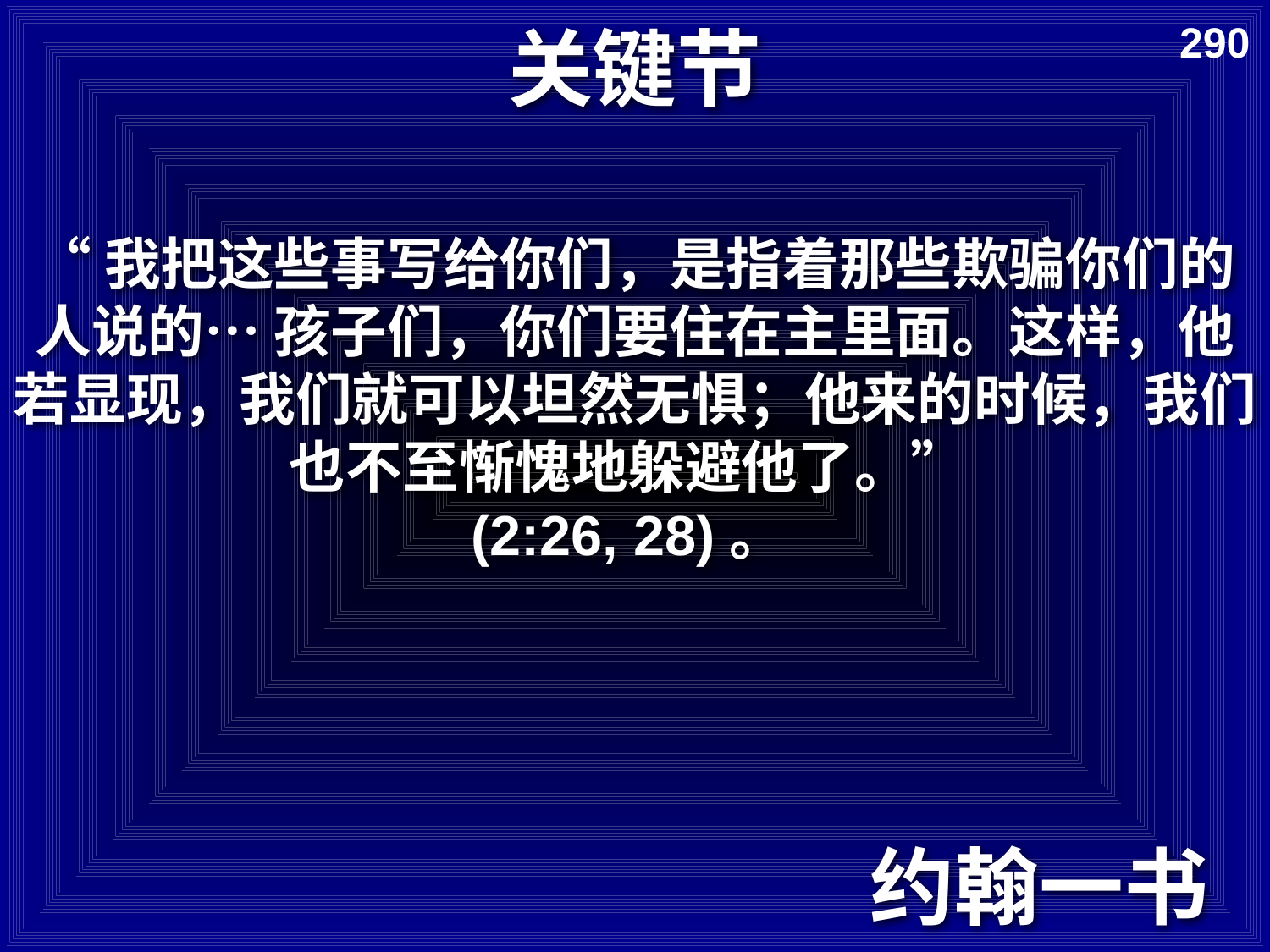

# 关键节
290

“我把这些事写给你们，是指着那些欺骗你们的人说的… 孩子们，你们要住在主里面。这样，他若显现，我们就可以坦然无惧；他来的时候，我们也不至惭愧地躲避他了。”
(2:26, 28)。
约翰一书